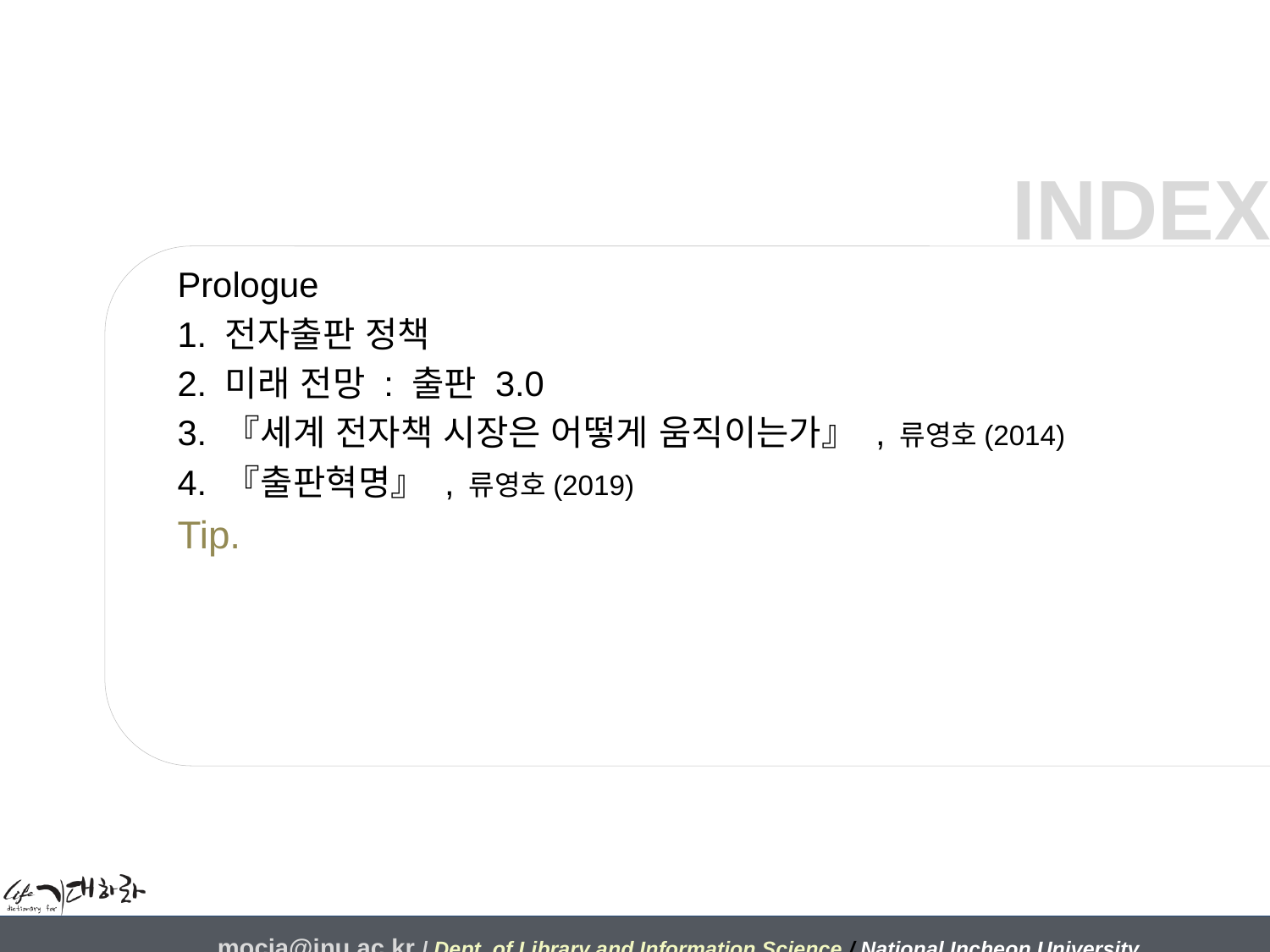

Prologue
전자출판 정책
미래 전망 : 출판 3.0
『세계 전자책 시장은 어떻게 움직이는가』 , 류영호(2014)
『출판혁명』 , 류영호(2019)
Tip.

mocja@inu.ac.kr / Dept. of Library and Information Science / National Incheon University